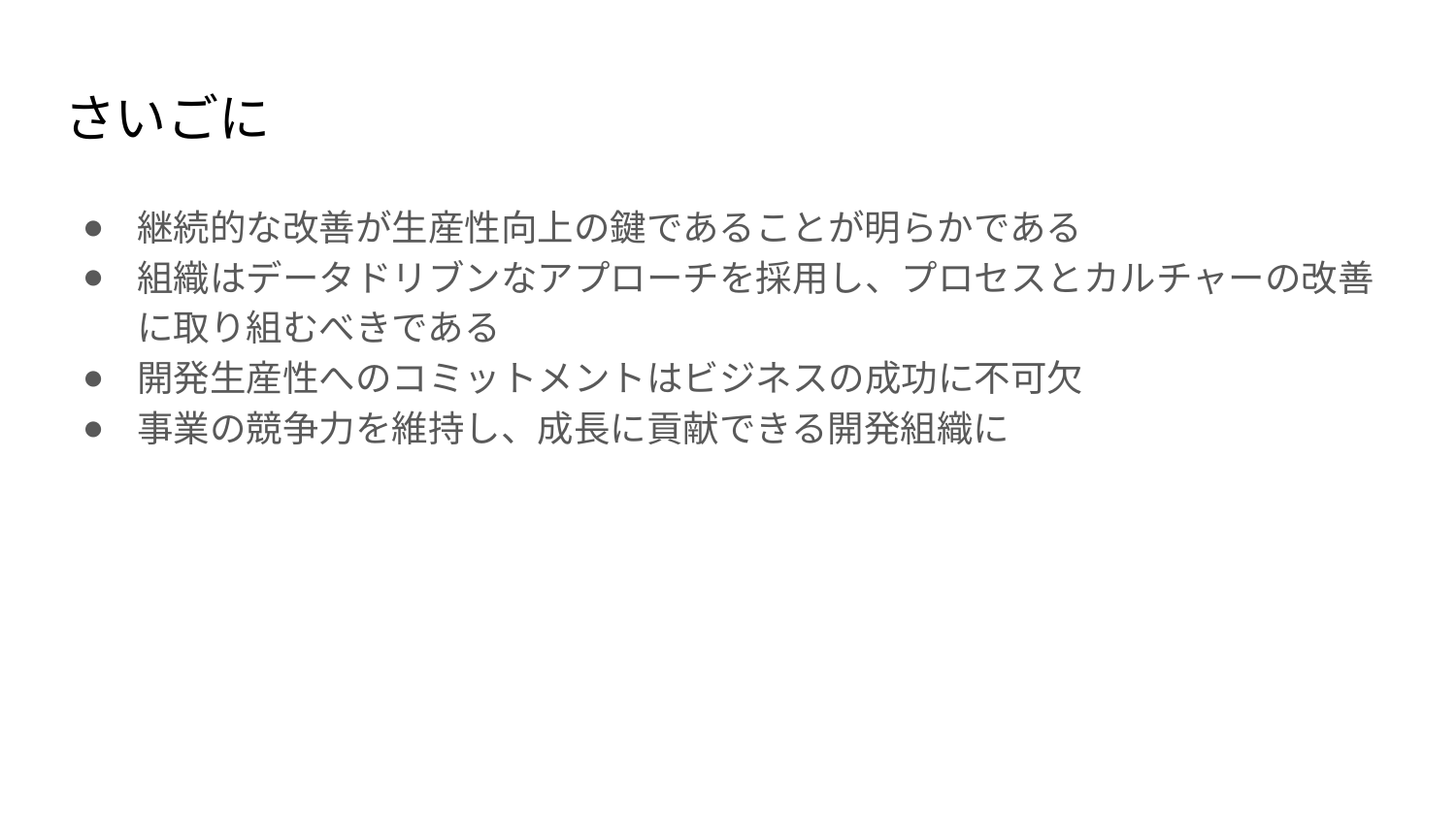

# さいごに
継続的な改善が生産性向上の鍵であることが明らかである
組織はデータドリブンなアプローチを採用し、プロセスとカルチャーの改善に取り組むべきである
開発生産性へのコミットメントはビジネスの成功に不可欠
事業の競争力を維持し、成長に貢献できる開発組織に